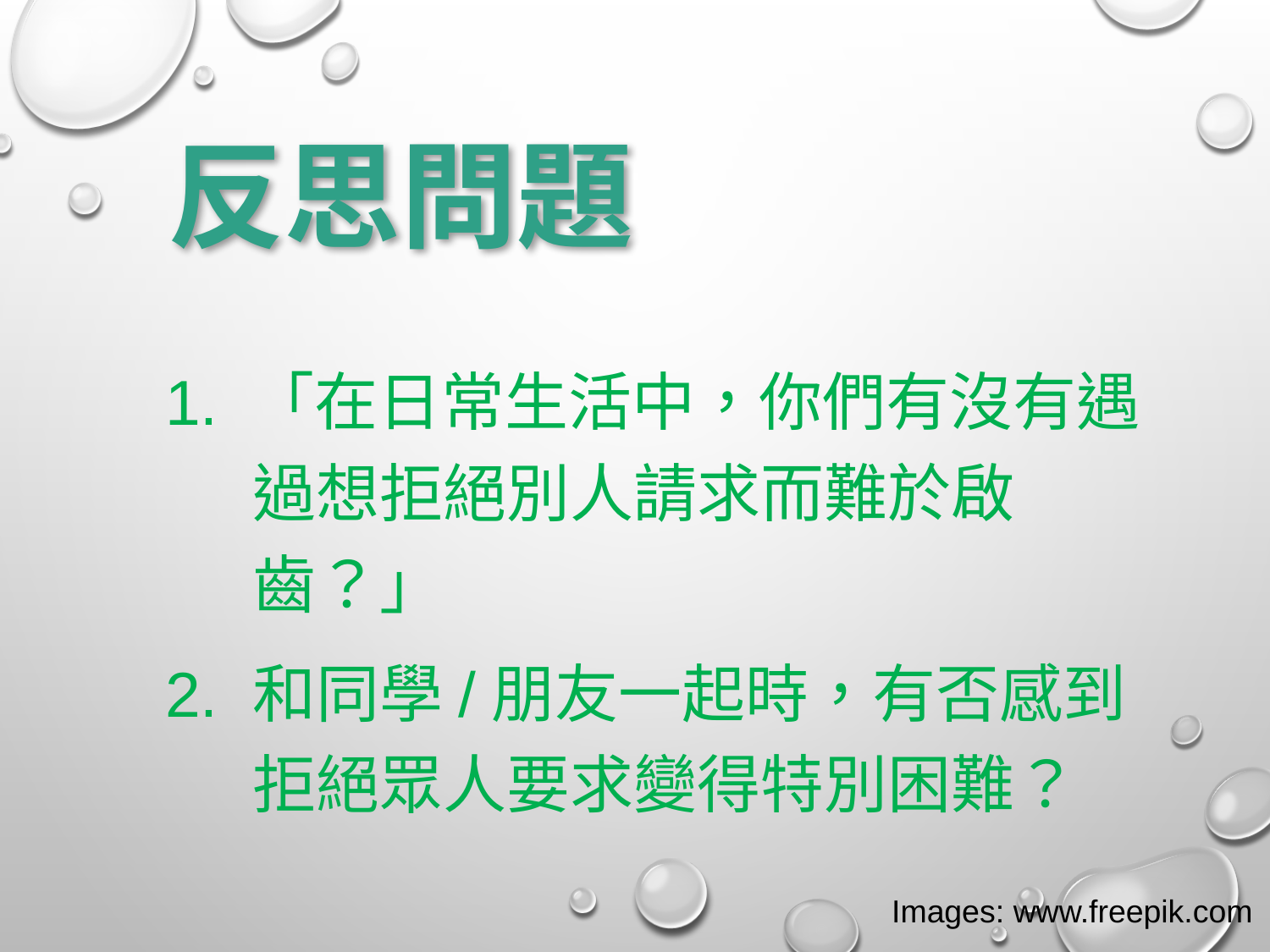

反思問題
1. 「在日常生活中，你們有沒有遇過想拒絕別人請求而難於啟齒？」
2.	和同學/朋友一起時，有否感到拒絕眾人要求變得特別困難？
Images: www.freepik.com